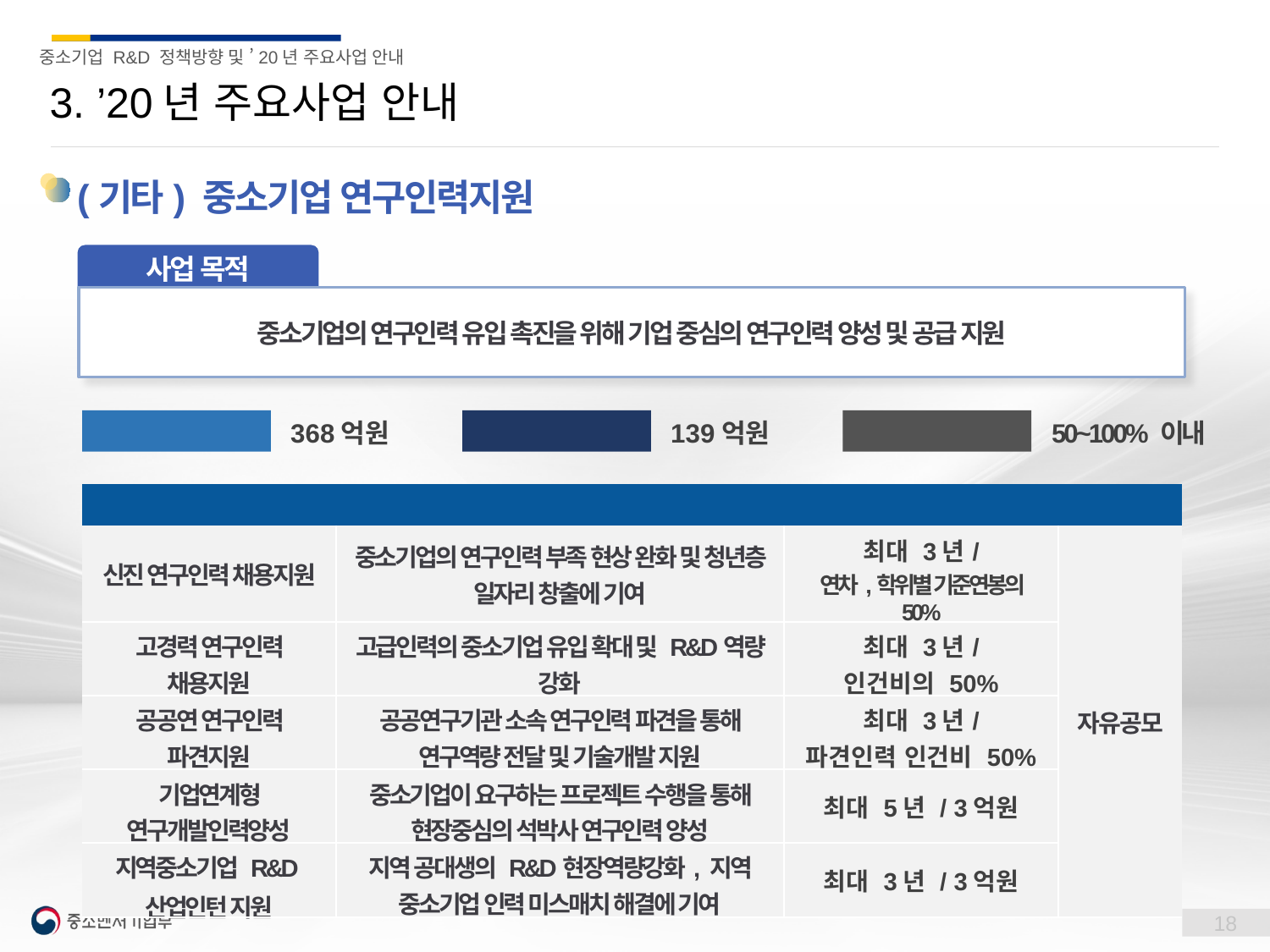

3. ’20년 주요사업 안내
(기타) 중소기업 연구인력지원

사업 목적
중소기업의 연구인력 유입 촉진을 위해 기업 중심의 연구인력 양성 및 공급 지원
368억원
139억원
50~100% 이내
총 예산
20년 신규 예산
정부출연금
| 내역사업명 | 지원 내용 | 지원 한도 | 비 고 |
| --- | --- | --- | --- |
| 신진 연구인력 채용지원 | 중소기업의 연구인력 부족 현상 완화 및 청년층 일자리 창출에 기여 | 최대 3년/ 연차,학위별 기준연봉의 50% | 자유공모 |
| 고경력 연구인력 채용지원 | 고급인력의 중소기업 유입 확대 및 R&D역량 강화 | 최대 3년/ 인건비의 50% |  |
| 공공연 연구인력 파견지원 | 공공연구기관 소속 연구인력 파견을 통해 연구역량 전달 및 기술개발 지원 | 최대 3년/ 파견인력 인건비 50% |  |
| 기업연계형 연구개발인력양성 | 중소기업이 요구하는 프로젝트 수행을 통해 현장중심의 석박사 연구인력 양성 | 최대 5년 / 3억원 |  |
| 지역중소기업 R&D 산업인턴 지원 | 지역 공대생의 R&D현장역량강화, 지역 중소기업 인력 미스매치 해결에 기여 | 최대 3년 / 3억원 |  |
18